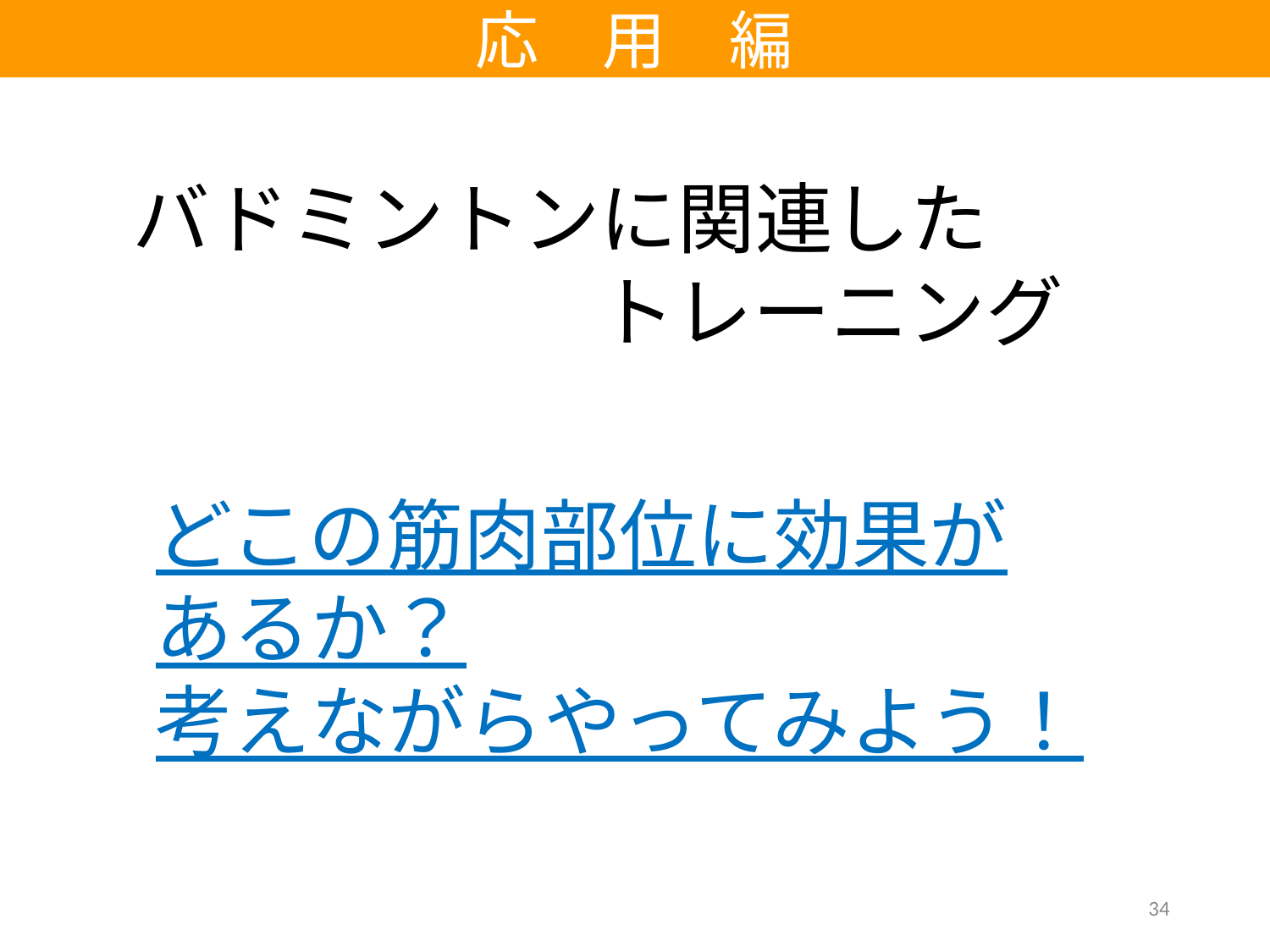

応　用　編

バドミントンに関連した
　　　　　　トレーニング
どこの筋肉部位に効果が
あるか？
考えながらやってみよう！
34